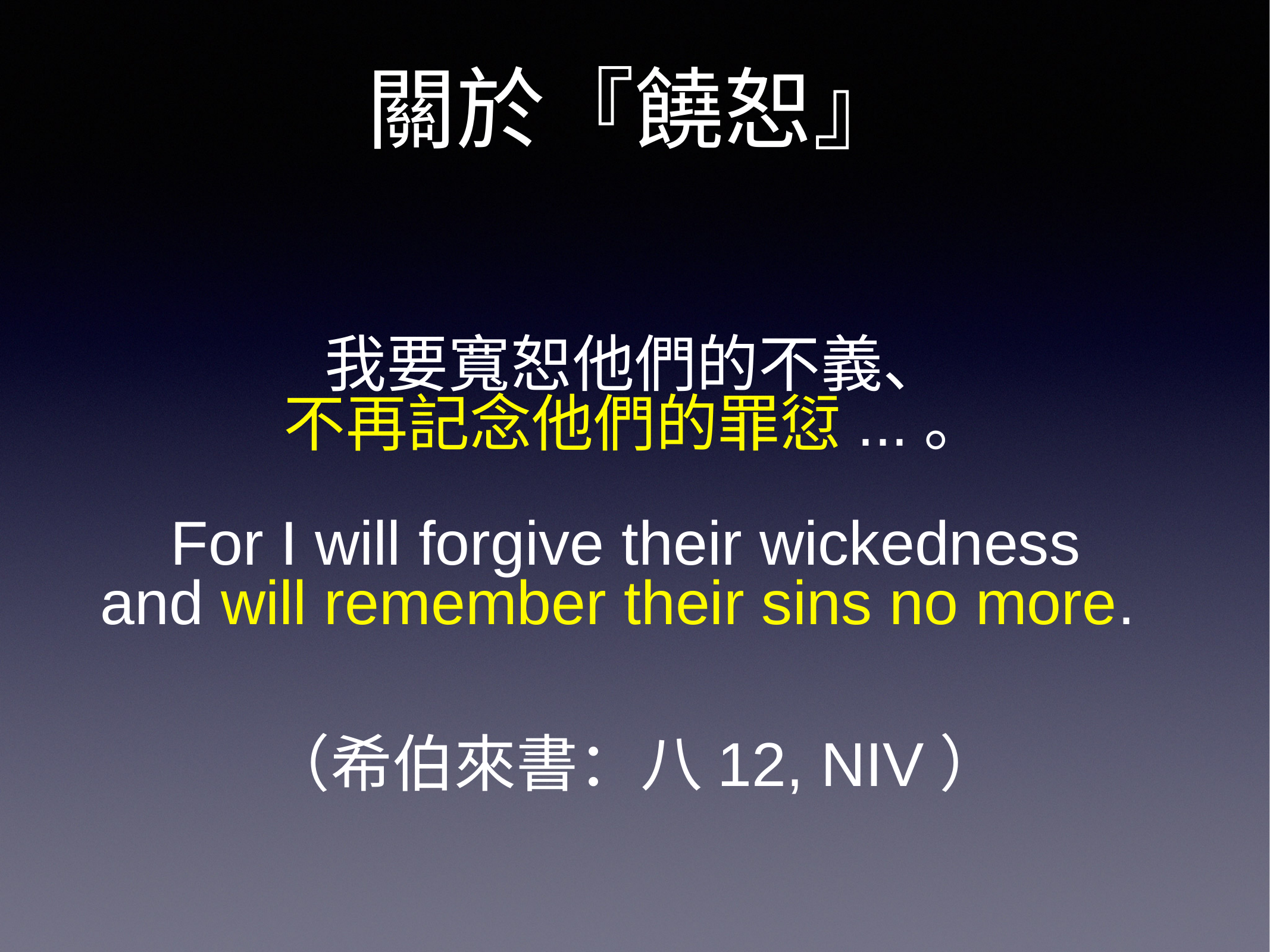

# 關於『饒恕』
我要寬恕他們的不義、
不再記念他們的罪愆...。
For I will forgive their wickedness 
and will remember their sins no more. 
（希伯來書：八12, NIV）